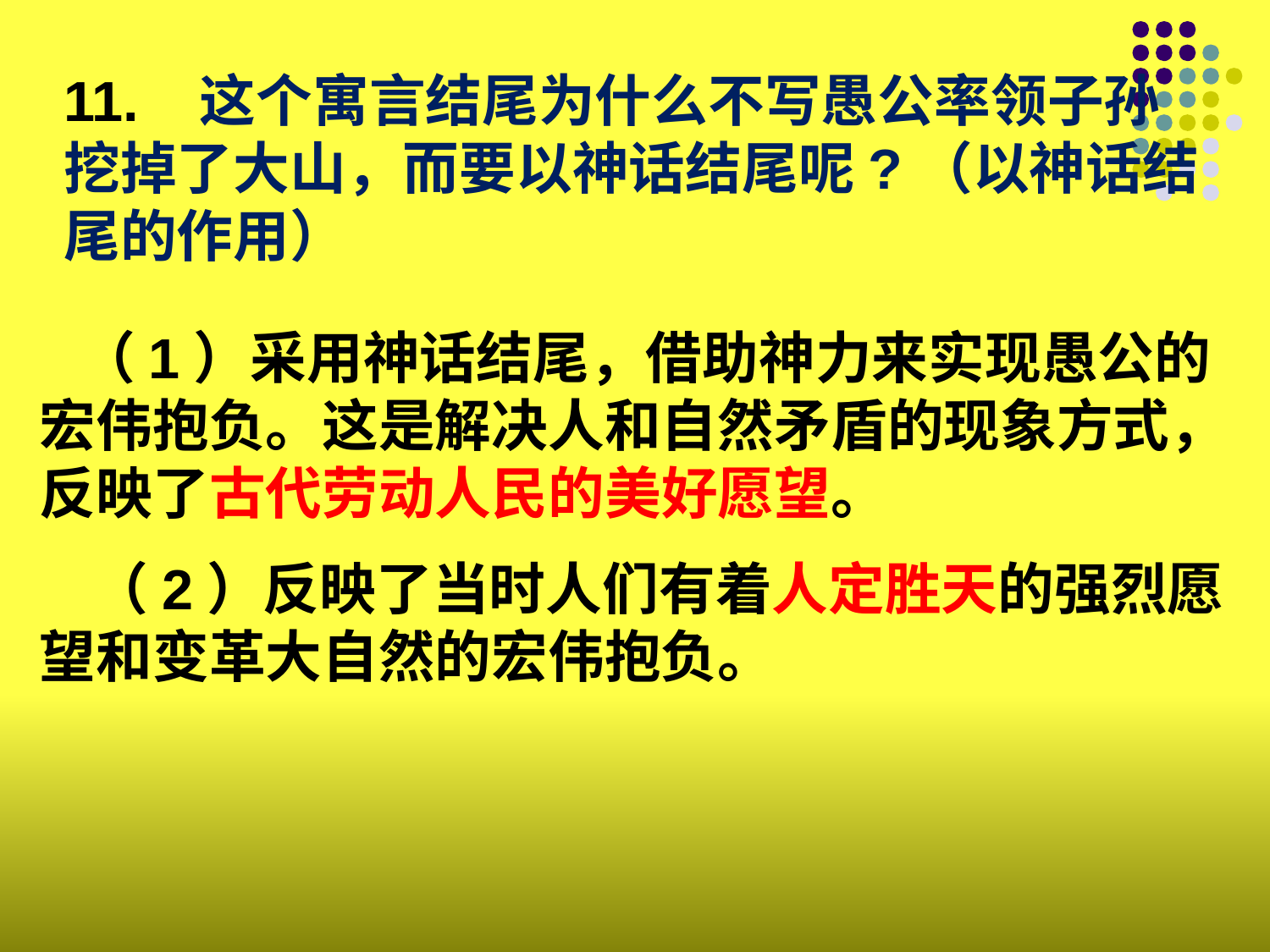

11.   这个寓言结尾为什么不写愚公率领子孙挖掉了大山，而要以神话结尾呢?（以神话结尾的作用）

  （1）采用神话结尾，借助神力来实现愚公的宏伟抱负。这是解决人和自然矛盾的现象方式，反映了古代劳动人民的美好愿望。
   （2）反映了当时人们有着人定胜天的强烈愿望和变革大自然的宏伟抱负。